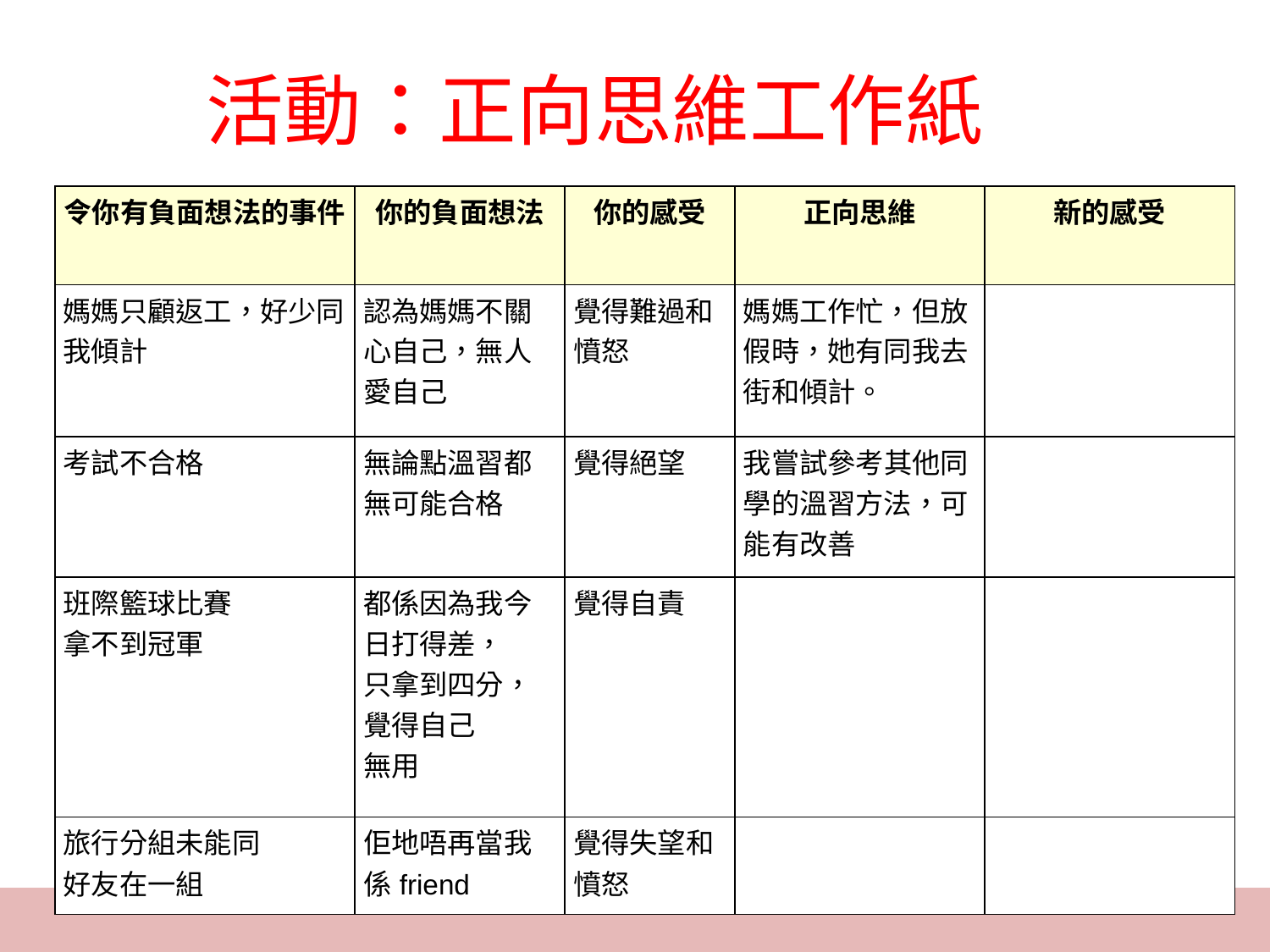

# 活動：正向思維工作紙
| 令你有負面想法的事件 | 你的負面想法 | 你的感受 | 正向思維 | 新的感受 |
| --- | --- | --- | --- | --- |
| 媽媽只顧返工，好少同我傾計 | 認為媽媽不關心自己，無人愛自己 | 覺得難過和憤怒 | 媽媽工作忙，但放假時，她有同我去街和傾計。 |  |
| 考試不合格 | 無論點溫習都無可能合格 | 覺得絕望 | 我嘗試參考其他同學的溫習方法，可能有改善 |  |
| 班際籃球比賽 拿不到冠軍 | 都係因為我今日打得差， 只拿到四分，覺得自己 無用 | 覺得自責 |  |  |
| 旅行分組未能同 好友在一組 | 佢地唔再當我係friend | 覺得失望和憤怒 |  |  |